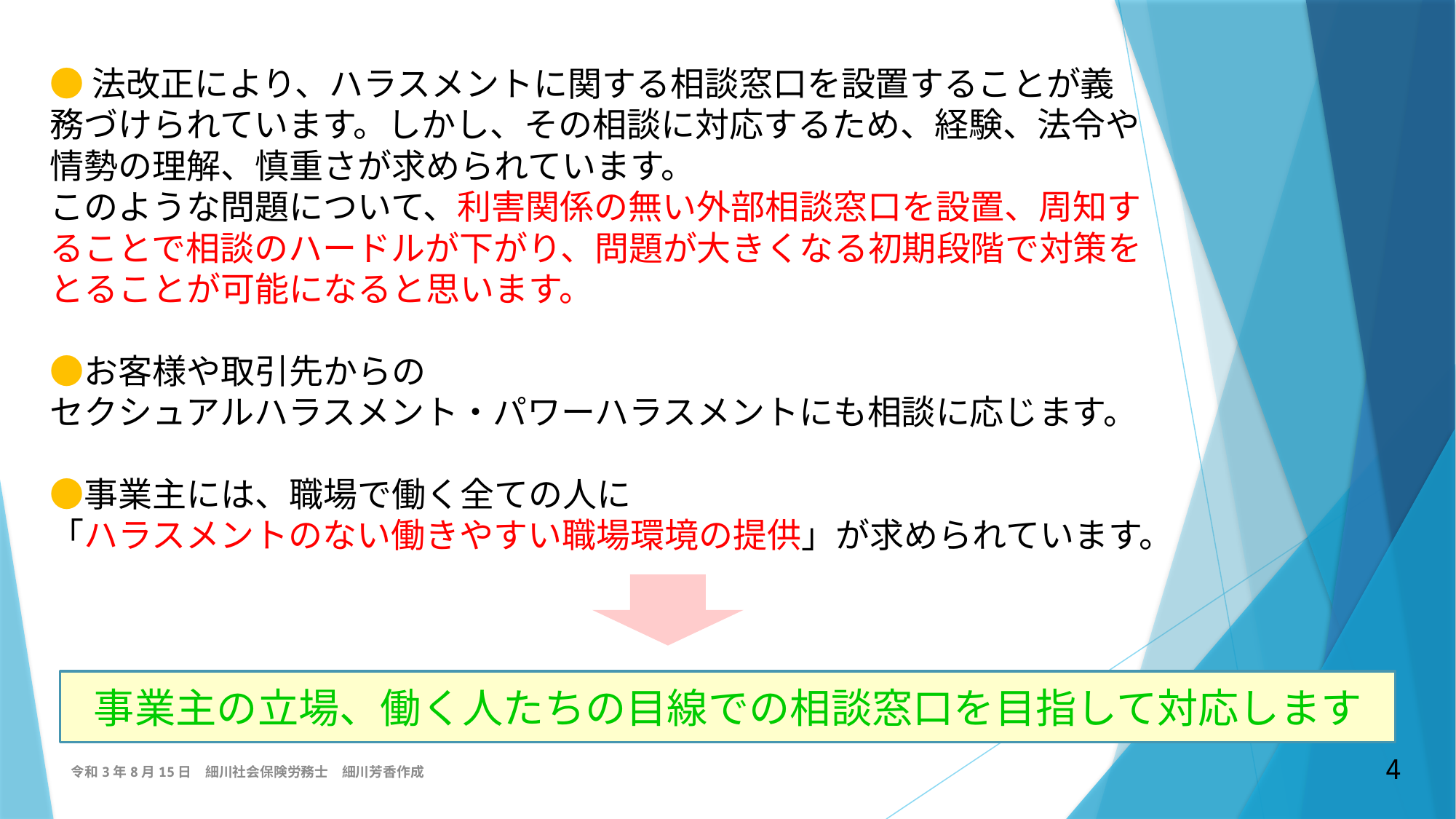

# ●法改正により、ハラスメントに関する相談窓口を設置することが義務づけられています。しかし、その相談に対応するため、経験、法令や情勢の理解、慎重さが求められています。 このような問題について、利害関係の無い外部相談窓口を設置、周知することで相談のハードルが下がり、問題が大きくなる初期段階で対策をとることが可能になると思います。 ●お客様や取引先からの セクシュアルハラスメント・パワーハラスメントにも相談に応じます。 ●事業主には、職場で働く全ての人に 「ハラスメントのない働きやすい職場環境の提供」が求められています。

事業主の立場、働く人たちの目線での相談窓口を目指して対応します
4
令和3年8月15日　細川社会保険労務士　細川芳香作成